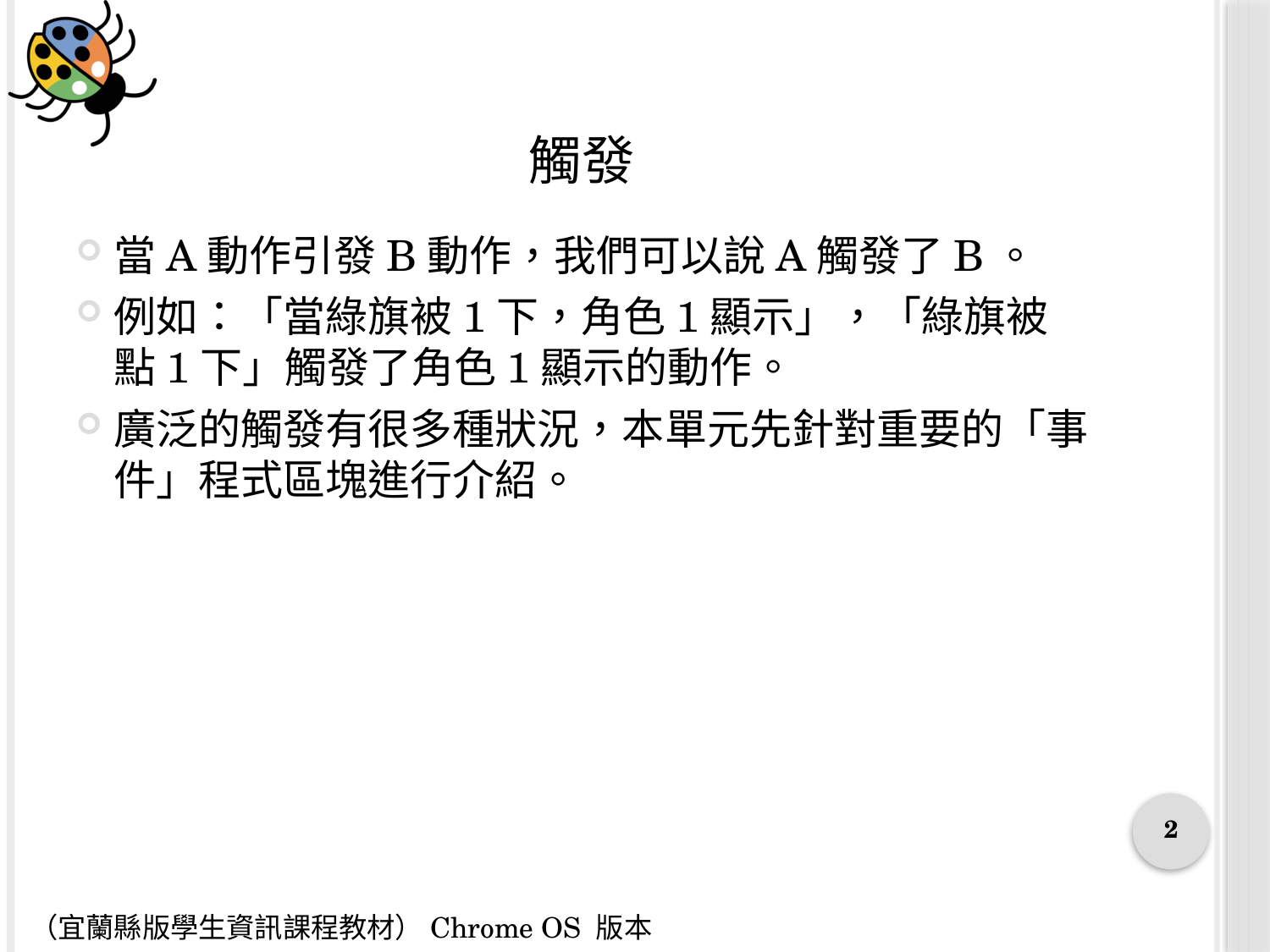

# 觸發
當A動作引發B動作，我們可以說A觸發了B。
例如：「當綠旗被1下，角色1顯示」，「綠旗被點1下」觸發了角色1顯示的動作。
廣泛的觸發有很多種狀況，本單元先針對重要的「事件」程式區塊進行介紹。
2